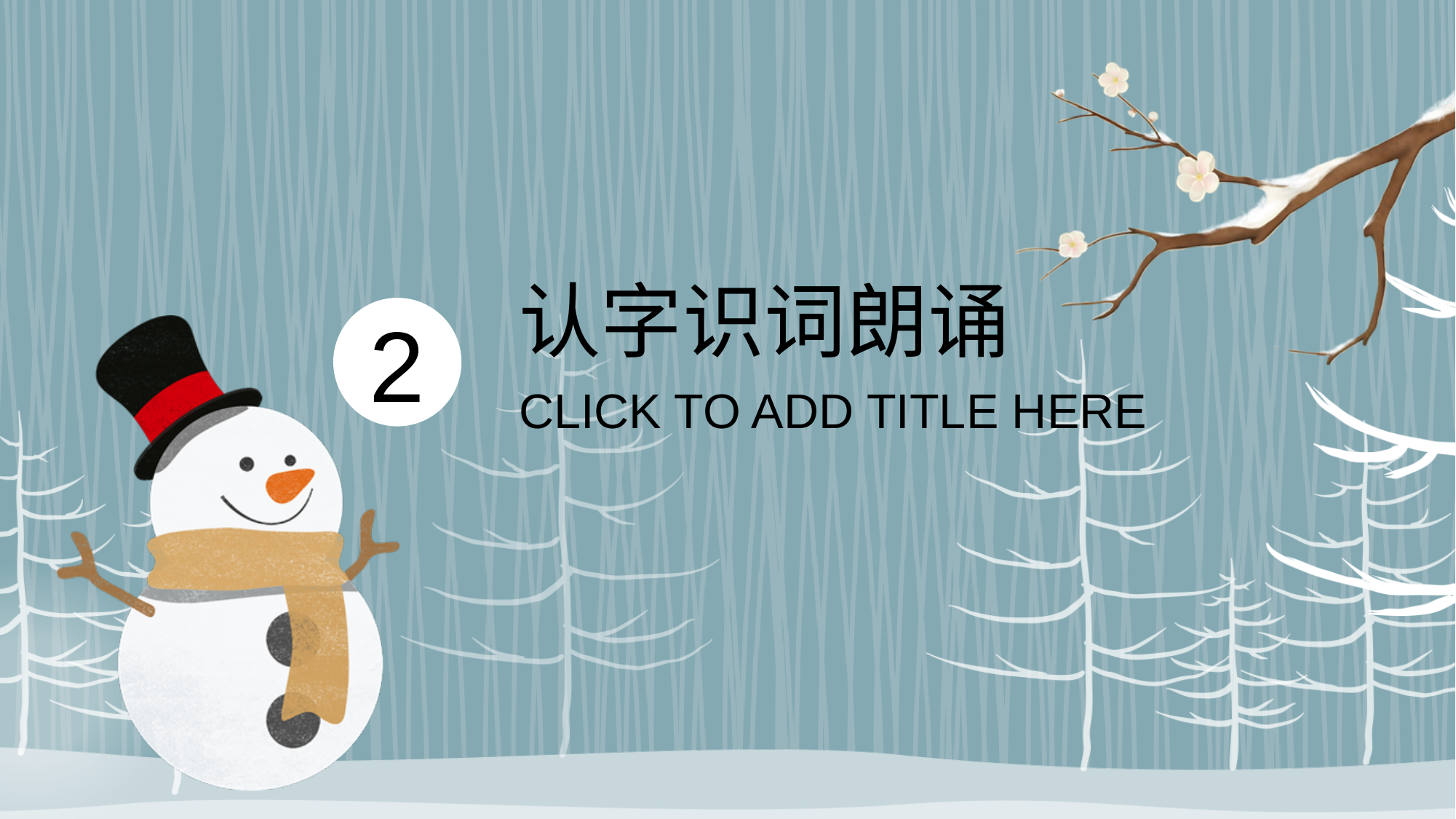

认字识词朗诵
2
CLICK TO ADD TITLE HERE